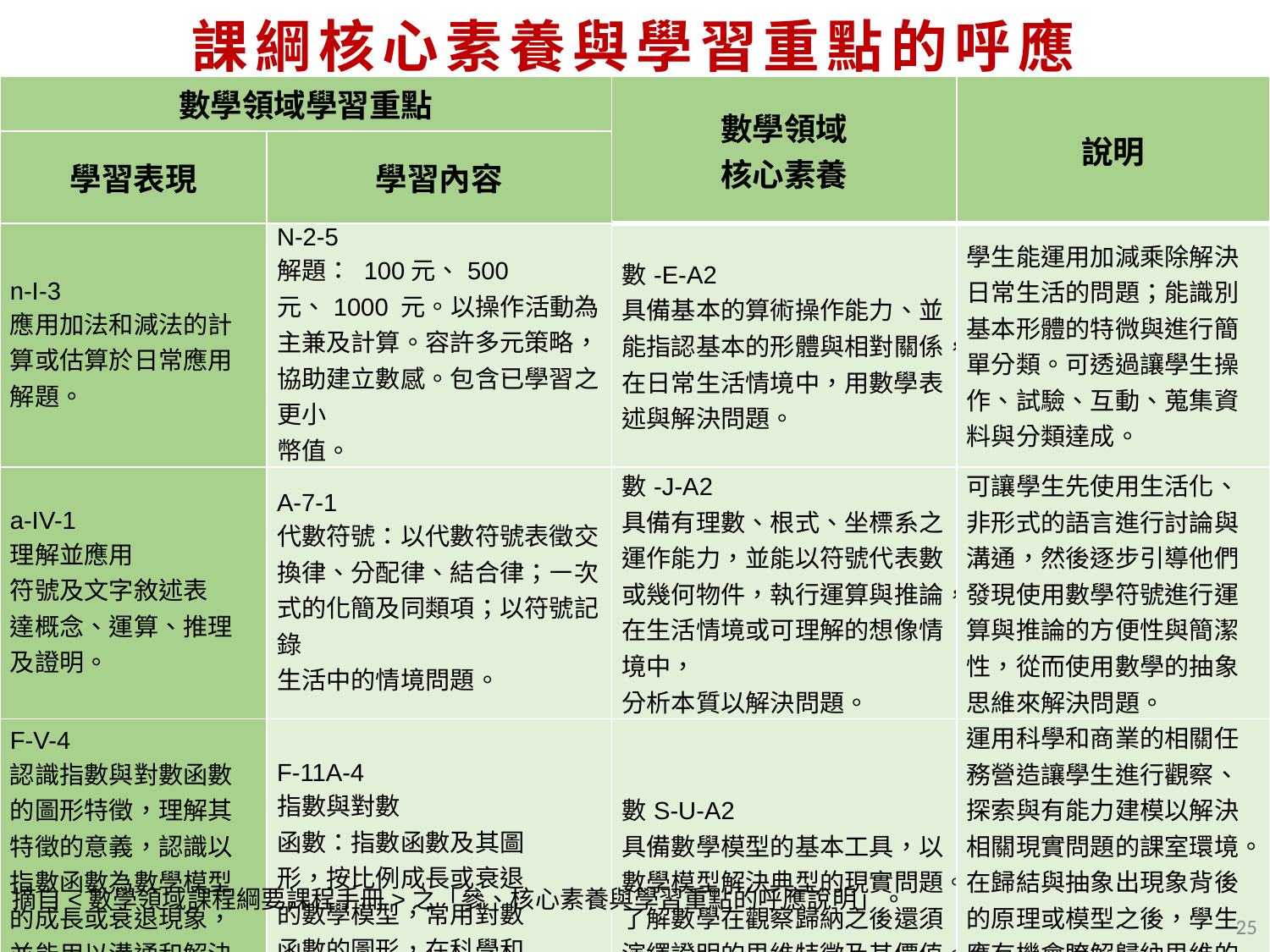

# 課綱核心素養與學習重點的呼應
| 數學領域學習重點 |  | 數學領域 核心素養 | 說明 |
| --- | --- | --- | --- |
| 學習表現 | 學習內容 |  |  |
| n-I-3 應用加法和減法的計算或估算於日常應用解題。 | N-2-5 解題： 100元、500 元、1000 元。以操作活動為主兼及計算。容許多元策略，協助建立數感。包含已學習之更小 幣值。 | 數-E-A2 具備基本的算術操作能力、並能指認基本的形體與相對關係，在日常生活情境中，用數學表述與解決問題。 | 學生能運用加減乘除解決日常生活的問題；能識別基本形體的特微與進行簡單分類。可透過讓學生操作、試驗、互動、蒐集資料與分類達成。 |
| a-IV-1 理解並應用 符號及文字敘述表 達概念、運算、推理及證明。 | A-7-1 代數符號：以代數符號表徵交換律、分配律、結合律；㇐次式的化簡及同類項；以符號記錄 生活中的情境問題。 | 數-J-A2 具備有理數、根式、坐標系之運作能力，並能以符號代表數或幾何物件，執行運算與推論，在生活情境或可理解的想像情境中， 分析本質以解決問題。 | 可讓學生先使用生活化、非形式的語言進行討論與溝通，然後逐步引導他們發現使用數學符號進行運算與推論的方便性與簡潔 性，從而使用數學的抽象思維來解決問題。 |
| F-V-4 認識指數與對數函數的圖形特徵，理解其特徵的意義，認識以指數函數為數學模型的成⾧或衰退現象，並能用以溝通和解決問題。 | F-11A-4 指數與對數 函數：指數函數及其圖 形，按比例成⾧或衰退 的數學模型，常用對數 函數的圖形，在科學和 金融上的應用。 | 數S-U-A2 具備數學模型的基本工具，以數學模型解決典型的現實問題。了解數學在觀察歸納之後還須演繹證明的思維特徵及其價值。 | 運用科學和商業的相關任務營造讓學生進行觀察、探索與有能力建模以解決相關現實問題的課室環境。在歸結與抽象出現象背後 的原理或模型之後，學生應有機會瞭解歸納思維的侷限性並能應用演繹思維來論證所得結果之正確性。 |
摘自<數學領域課程綱要課程手冊>之「參、核心素養與學習重點的呼應說明」。
25